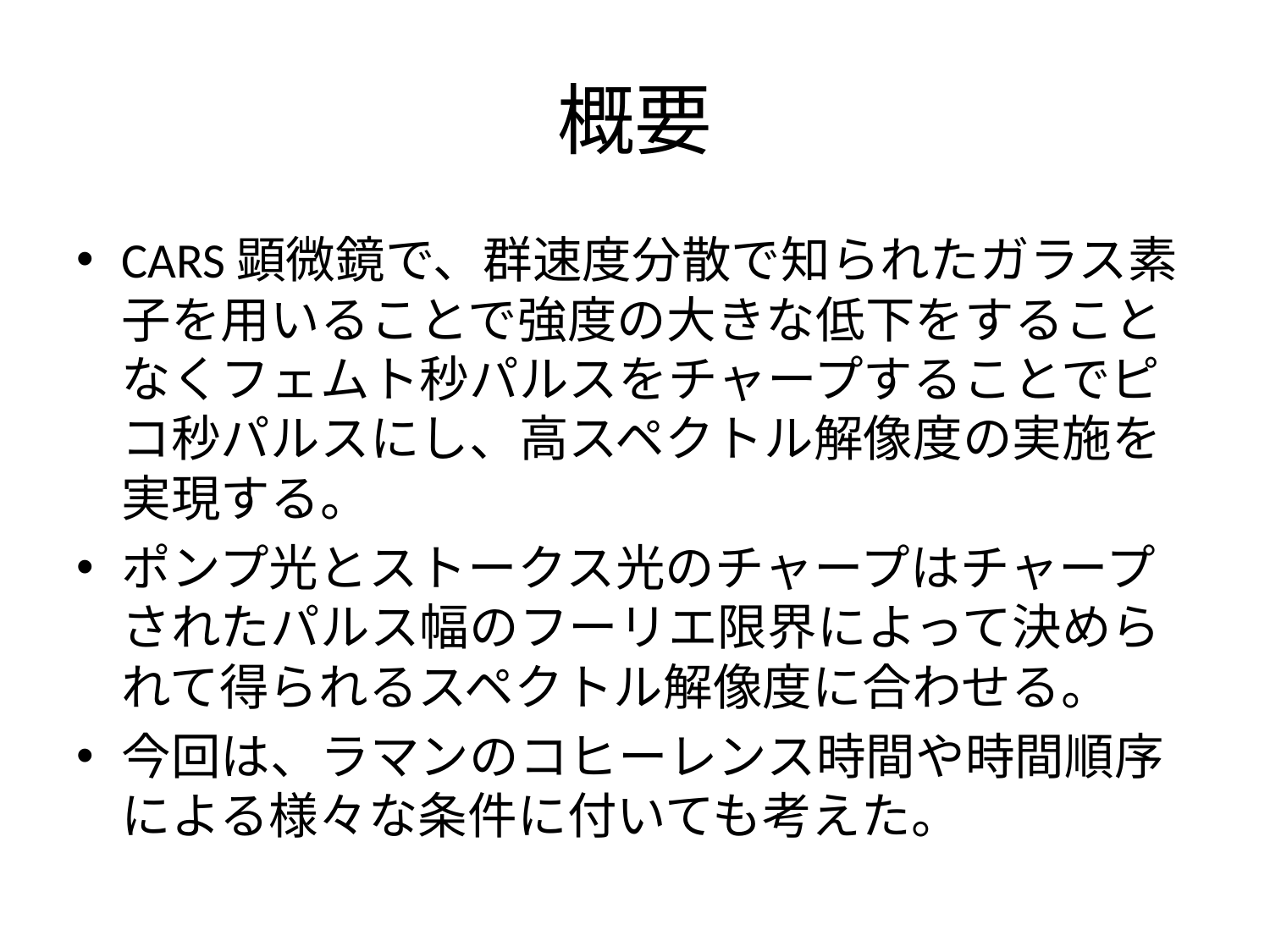

# 概要
CARS顕微鏡で、群速度分散で知られたガラス素子を用いることで強度の大きな低下をすることなくフェムト秒パルスをチャープすることでピコ秒パルスにし、高スペクトル解像度の実施を実現する。
ポンプ光とストークス光のチャープはチャープされたパルス幅のフーリエ限界によって決められて得られるスペクトル解像度に合わせる。
今回は、ラマンのコヒーレンス時間や時間順序による様々な条件に付いても考えた。